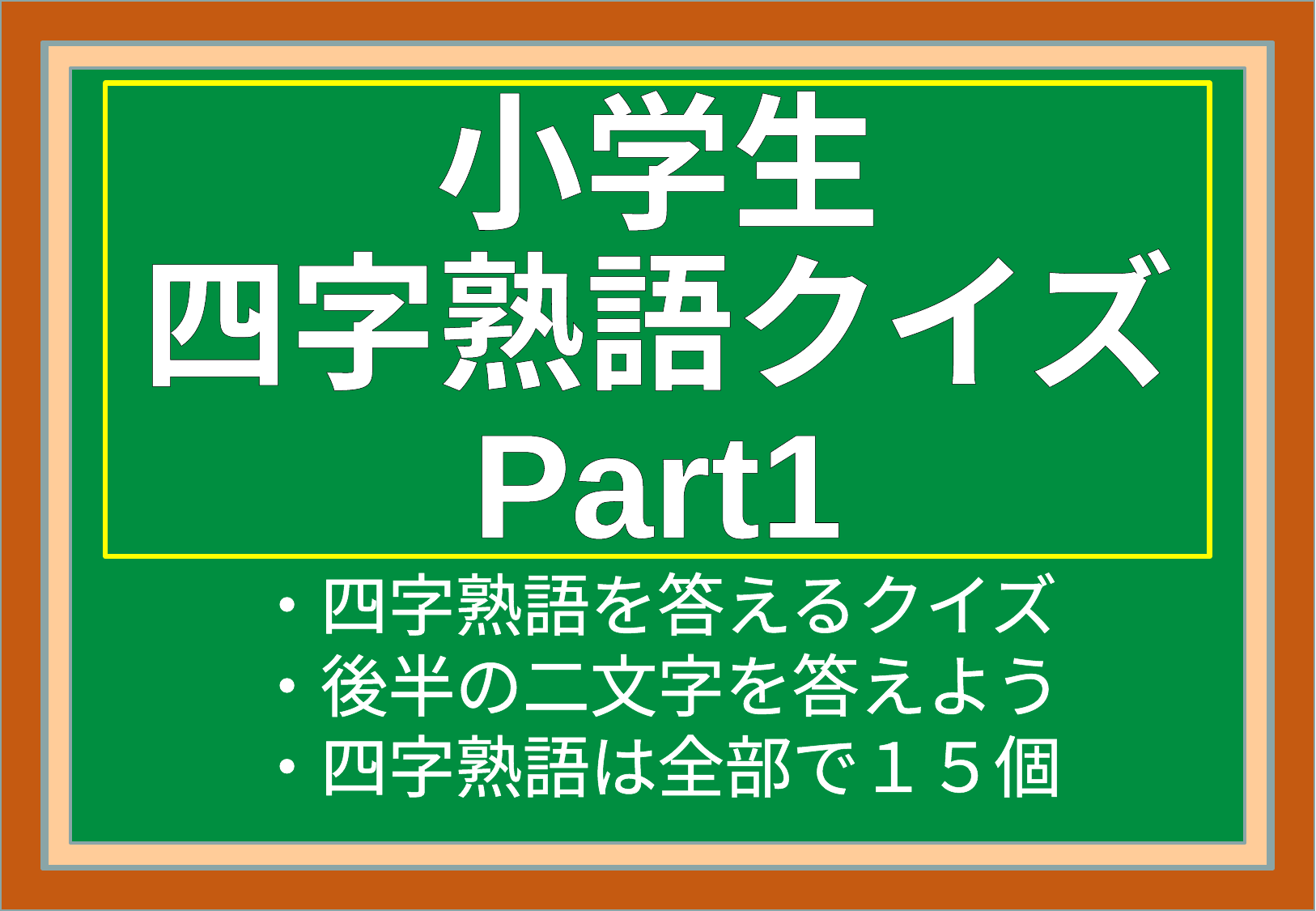

# 小学生 四字熟語クイズ Part1
・四字熟語を答えるクイズ
・後半の二文字を答えよう
・四字熟語は全部で１５個